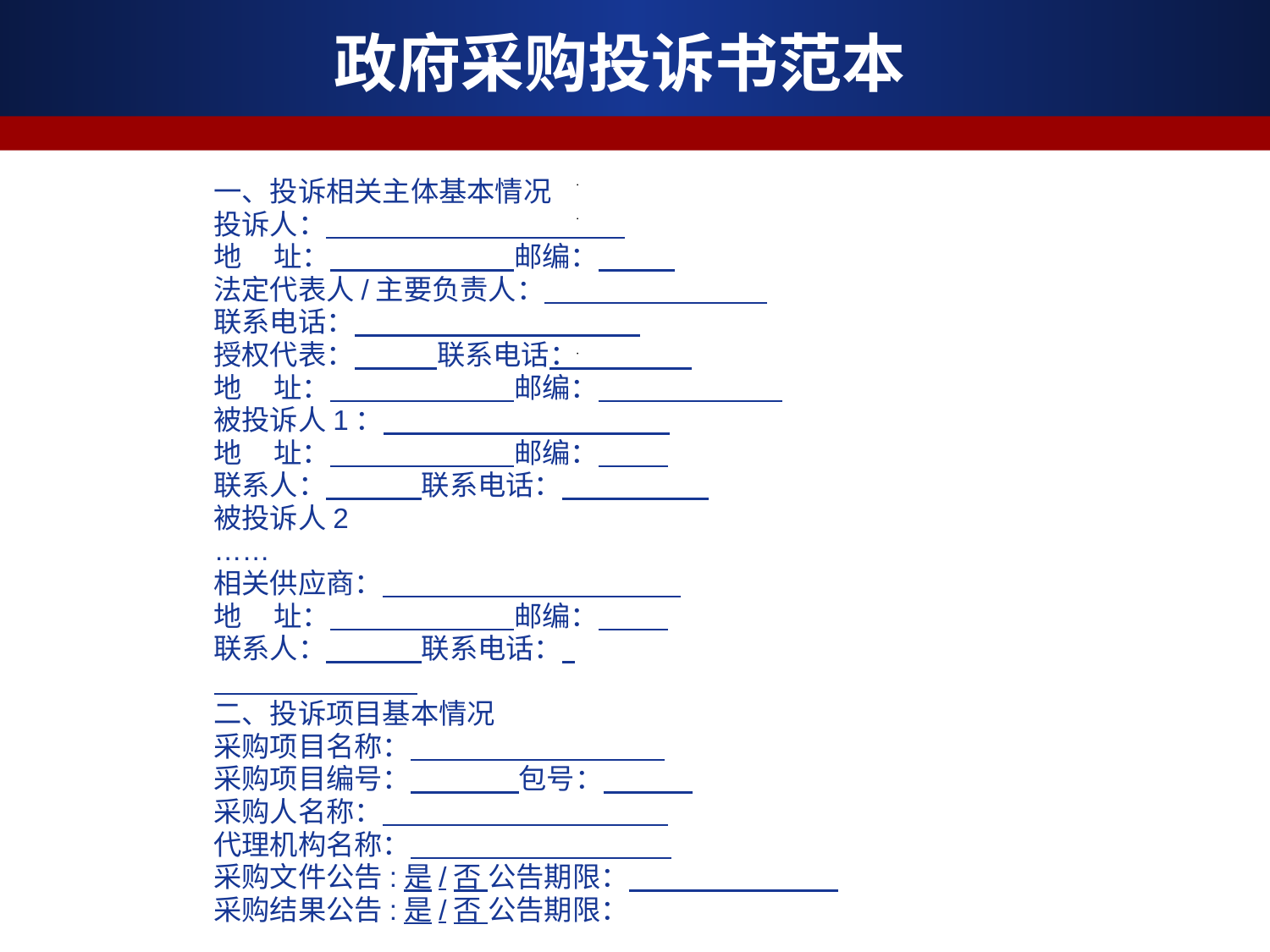

政府采购投诉书范本
一、投诉相关主体基本情况
投诉人：
地     址：                             邮编：
法定代表人/主要负责人：
联系电话：
授权代表：             联系电话：
地     址：                             邮编：
被投诉人1：
地     址：                             邮编：
联系人：               联系电话：
被投诉人2
……
相关供应商：
地     址：                             邮编：
联系人：               联系电话：

二、投诉项目基本情况
采购项目名称：
采购项目编号：                 包号：
采购人名称：
代理机构名称：
采购文件公告:是/否 公告期限：
采购结果公告:是/否 公告期限：